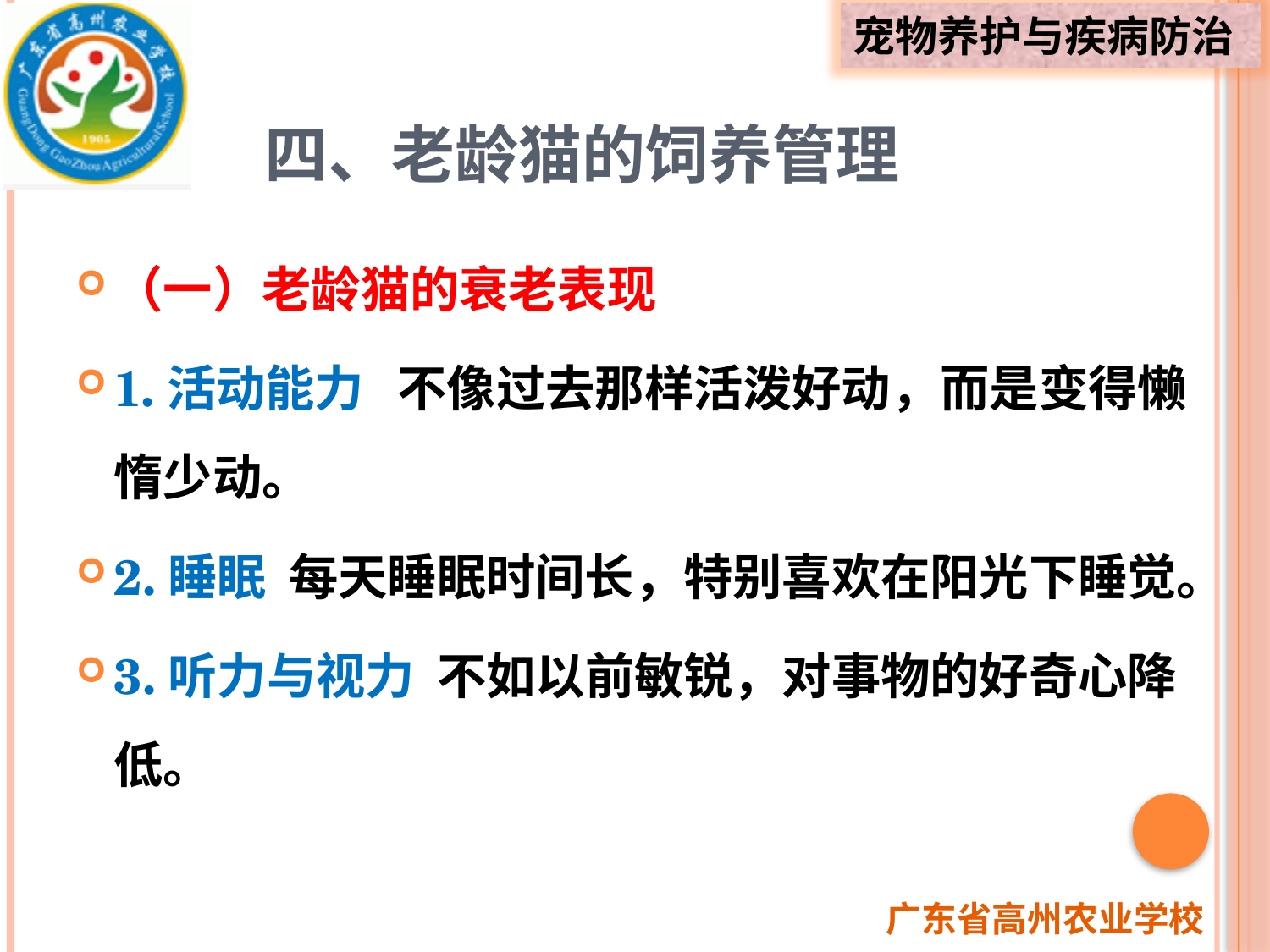

# 四、老龄猫的饲养管理
（一）老龄猫的衰老表现
1.活动能力   不像过去那样活泼好动，而是变得懒惰少动。
2.睡眠  每天睡眠时间长，特别喜欢在阳光下睡觉。
3.听力与视力  不如以前敏锐，对事物的好奇心降低。